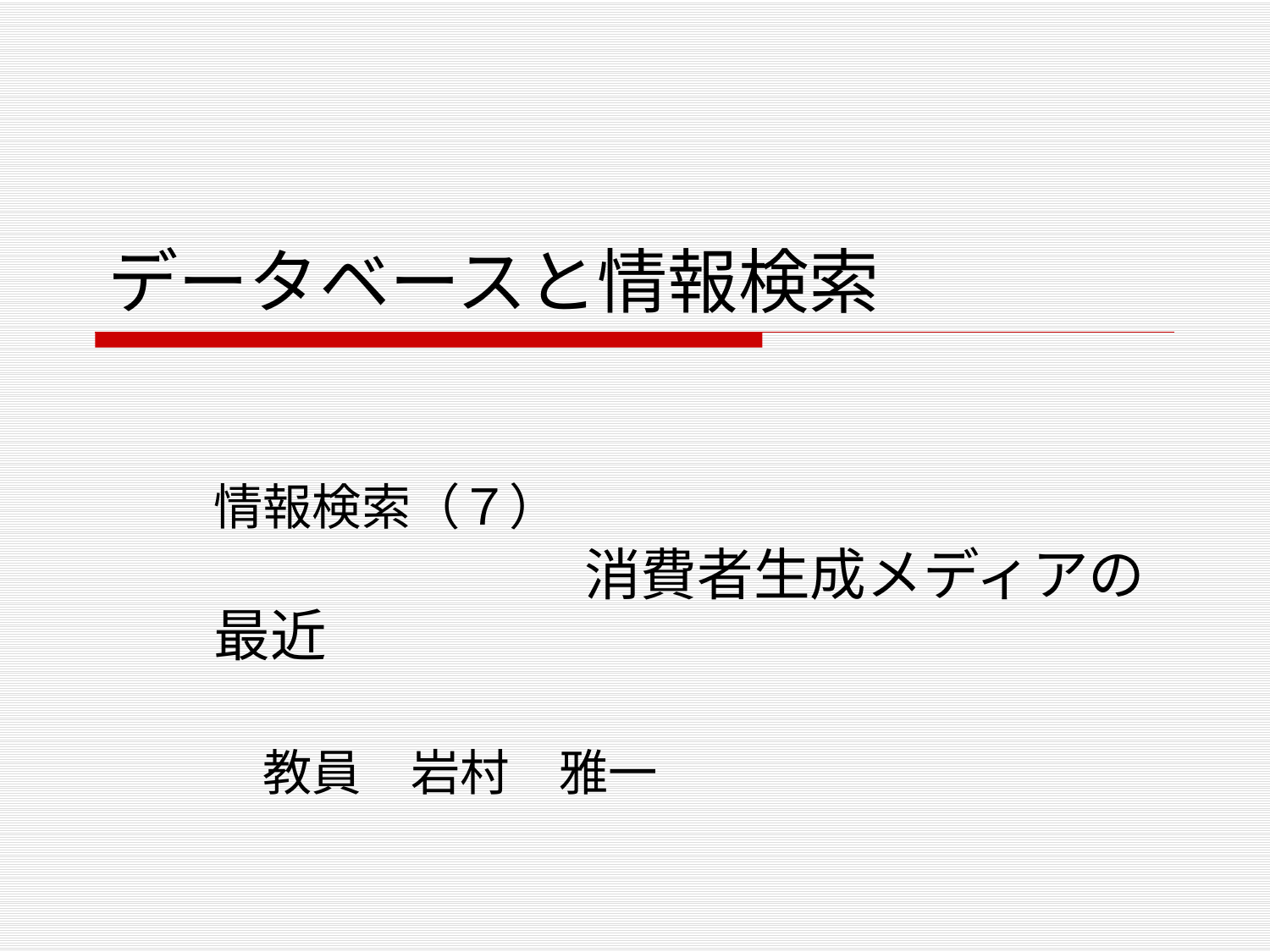

# データベースと情報検索
情報検索（７）
　　　　　　　消費者生成メディアの最近

　教員　岩村　雅一